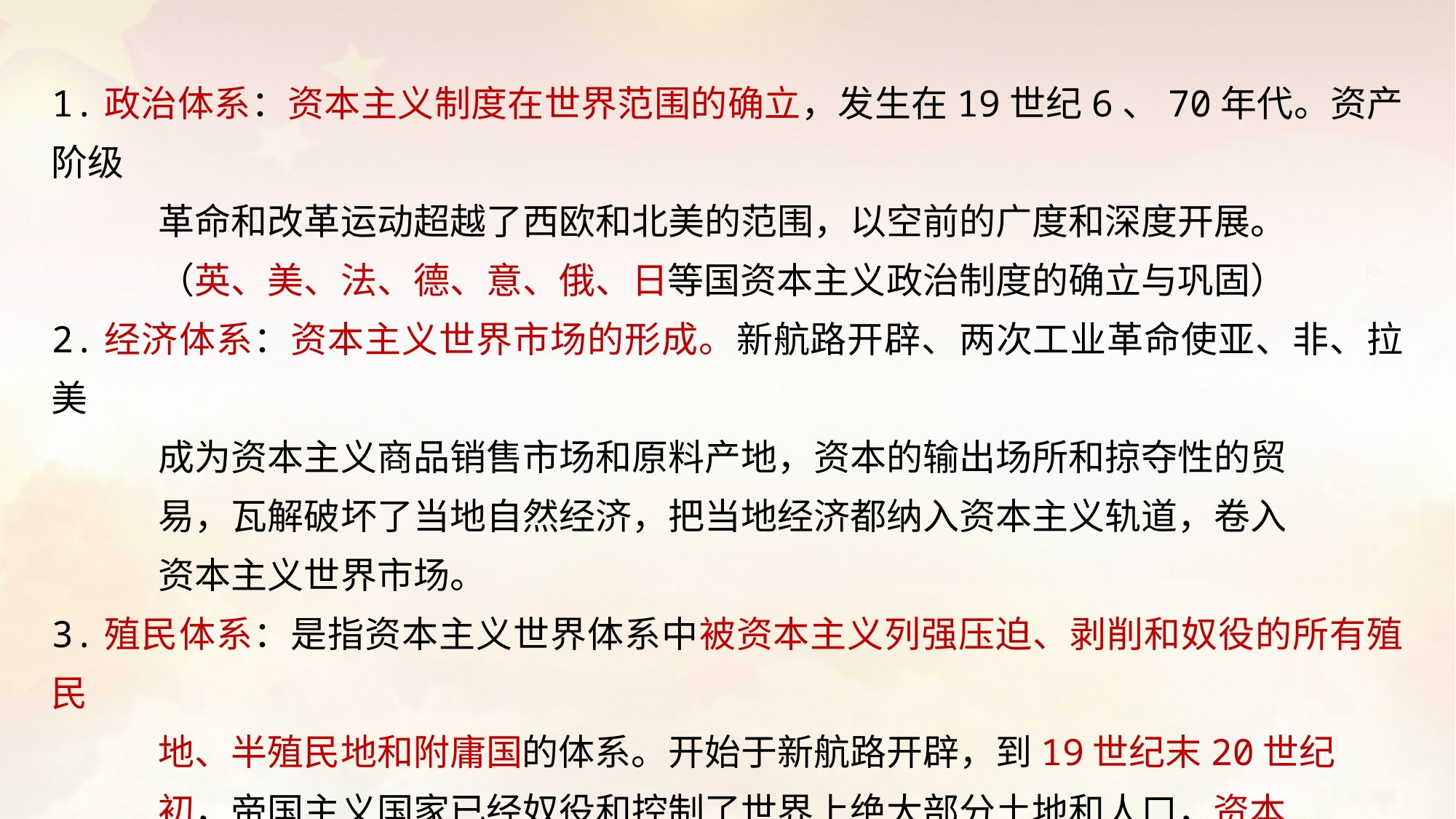

1.政治体系：资本主义制度在世界范围的确立，发生在19世纪6、70年代。资产阶级
            革命和改革运动超越了西欧和北美的范围，以空前的广度和深度开展。
            （英、美、法、德、意、俄、日等国资本主义政治制度的确立与巩固）
2.经济体系：资本主义世界市场的形成。新航路开辟、两次工业革命使亚、非、拉美
            成为资本主义商品销售市场和原料产地，资本的输出场所和掠夺性的贸
            易，瓦解破坏了当地自然经济，把当地经济都纳入资本主义轨道，卷入
            资本主义世界市场。
3.殖民体系：是指资本主义世界体系中被资本主义列强压迫、剥削和奴役的所有殖民
            地、半殖民地和附庸国的体系。开始于新航路开辟，到19世纪末20世纪
            初，帝国主义国家已经奴役和控制了世界上绝大部分土地和人口，资本
            主义世界殖民体系最终形成，也标志着资本主义世界体系的最终确立。